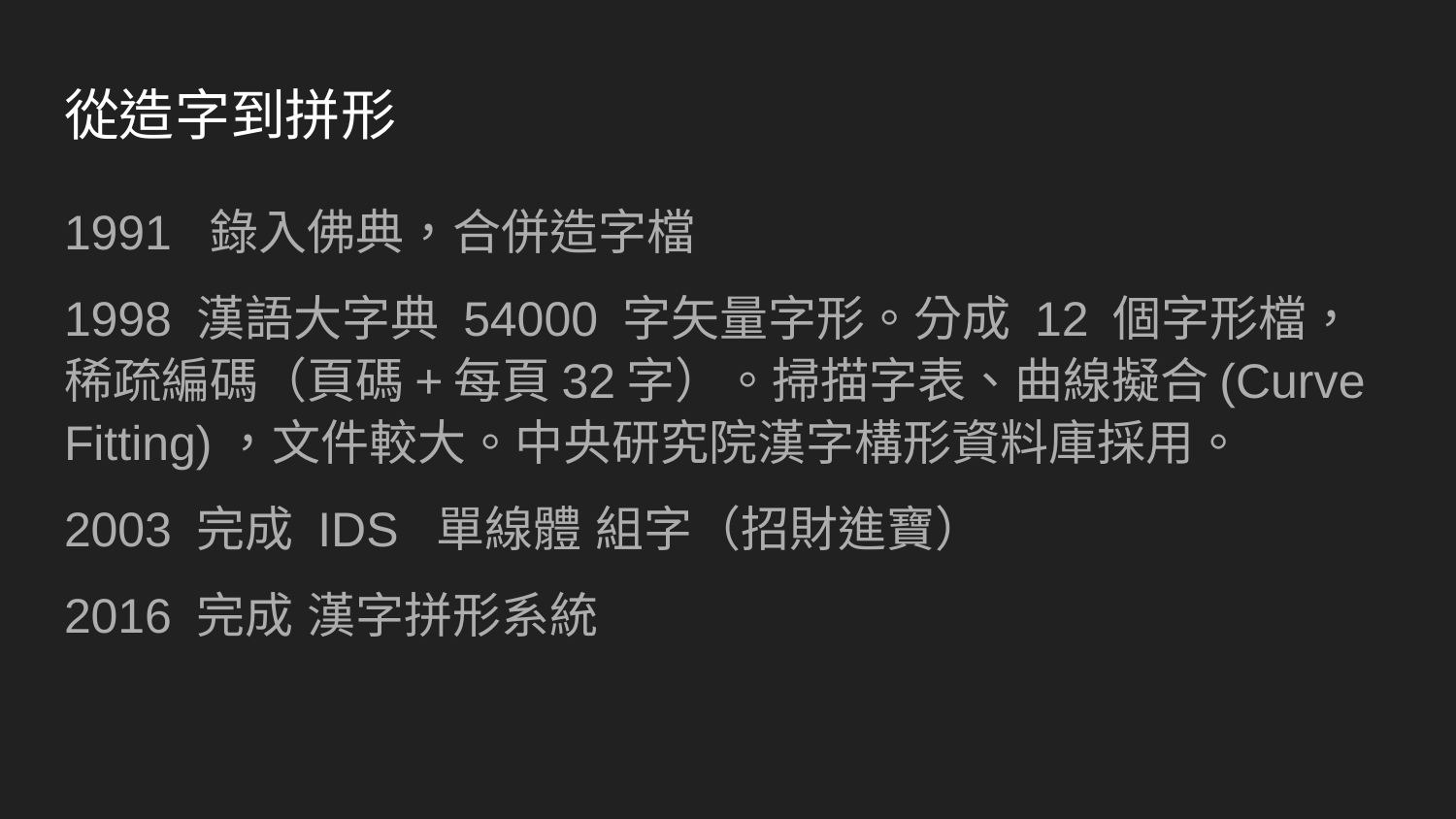

# 從造字到拼形
1991  錄入佛典，合併造字檔
1998 漢語大字典 54000 字矢量字形。分成 12 個字形檔，稀疏編碼（頁碼+每頁32字）。掃描字表、曲線擬合(Curve Fitting)，文件較大。中央研究院漢字構形資料庫採用。
2003 完成 IDS  單線體 組字（招財進寶）
2016 完成 漢字拼形系統